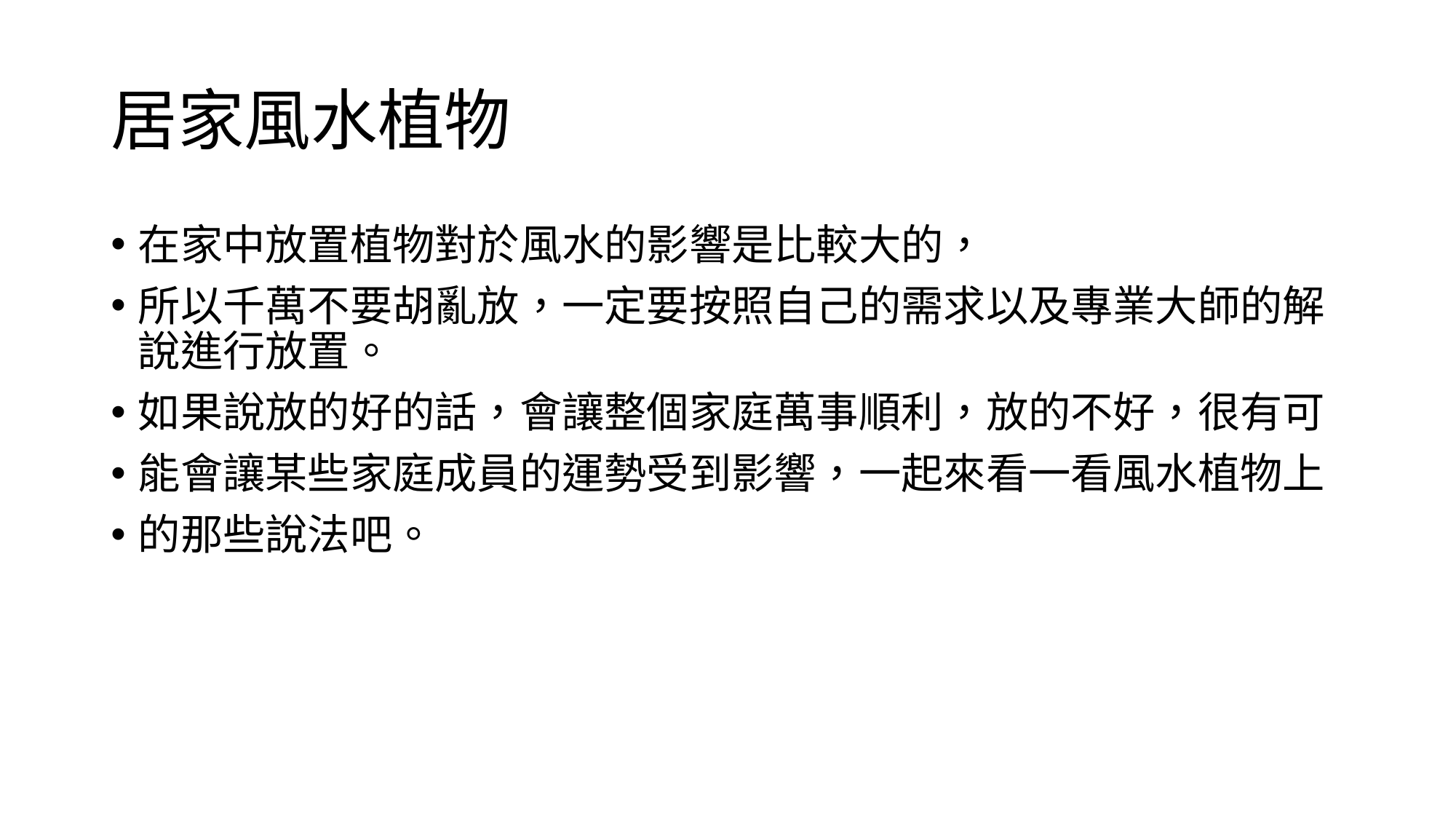

# 居家風水植物
在家中放置植物對於風水的影響是比較大的，
所以千萬不要胡亂放，一定要按照自己的需求以及專業大師的解說進行放置。
如果說放的好的話，會讓整個家庭萬事順利，放的不好，很有可
能會讓某些家庭成員的運勢受到影響，一起來看一看風水植物上
的那些說法吧。